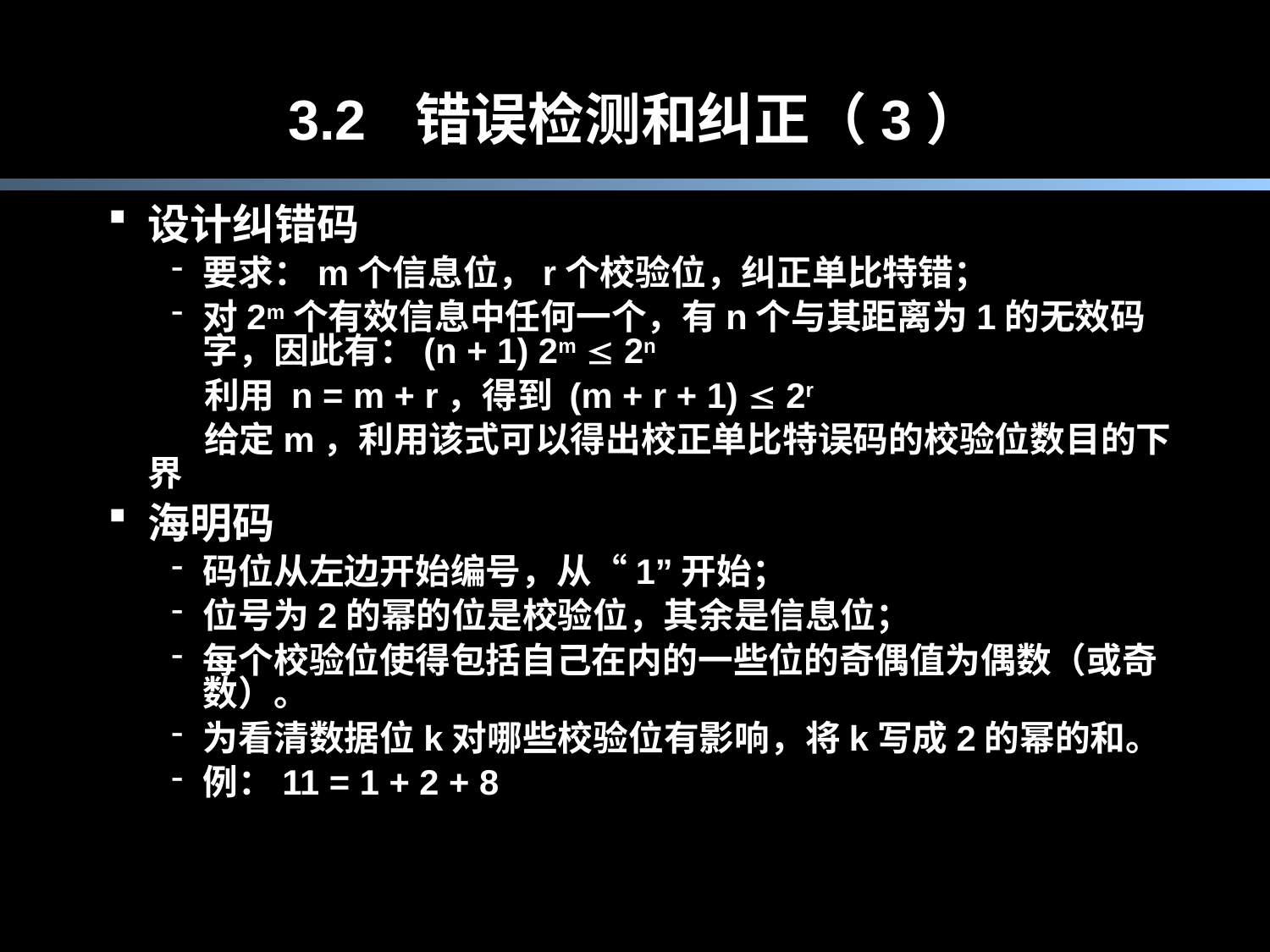

# 3.2	错误检测和纠正（3）
设计纠错码
要求：m个信息位，r个校验位，纠正单比特错；
对2m个有效信息中任何一个，有n个与其距离为1的无效码字，因此有：(n + 1) 2m ≤ 2n
	      利用 n = m + r，得到 (m + r + 1) ≤ 2r
	      给定m，利用该式可以得出校正单比特误码的校验位数目的下界
海明码
码位从左边开始编号，从“1”开始；
位号为2的幂的位是校验位，其余是信息位；
每个校验位使得包括自己在内的一些位的奇偶值为偶数（或奇数）。
为看清数据位k对哪些校验位有影响，将k写成2的幂的和。
例：11 = 1 + 2 + 8